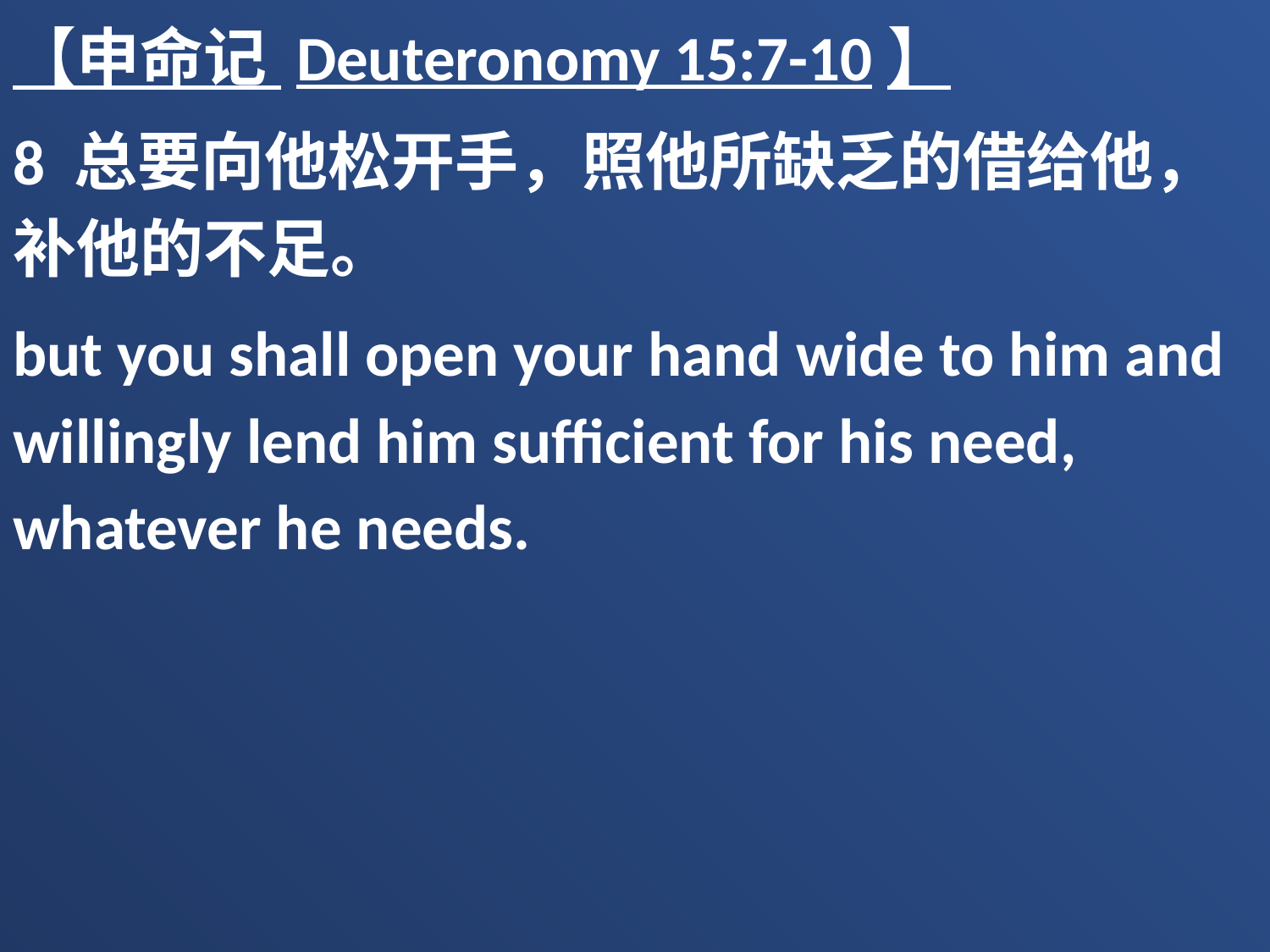

【申命记 Deuteronomy 15:7-10】
8 总要向他松开手，照他所缺乏的借给他，补他的不足。
but you shall open your hand wide to him and willingly lend him sufficient for his need, whatever he needs.